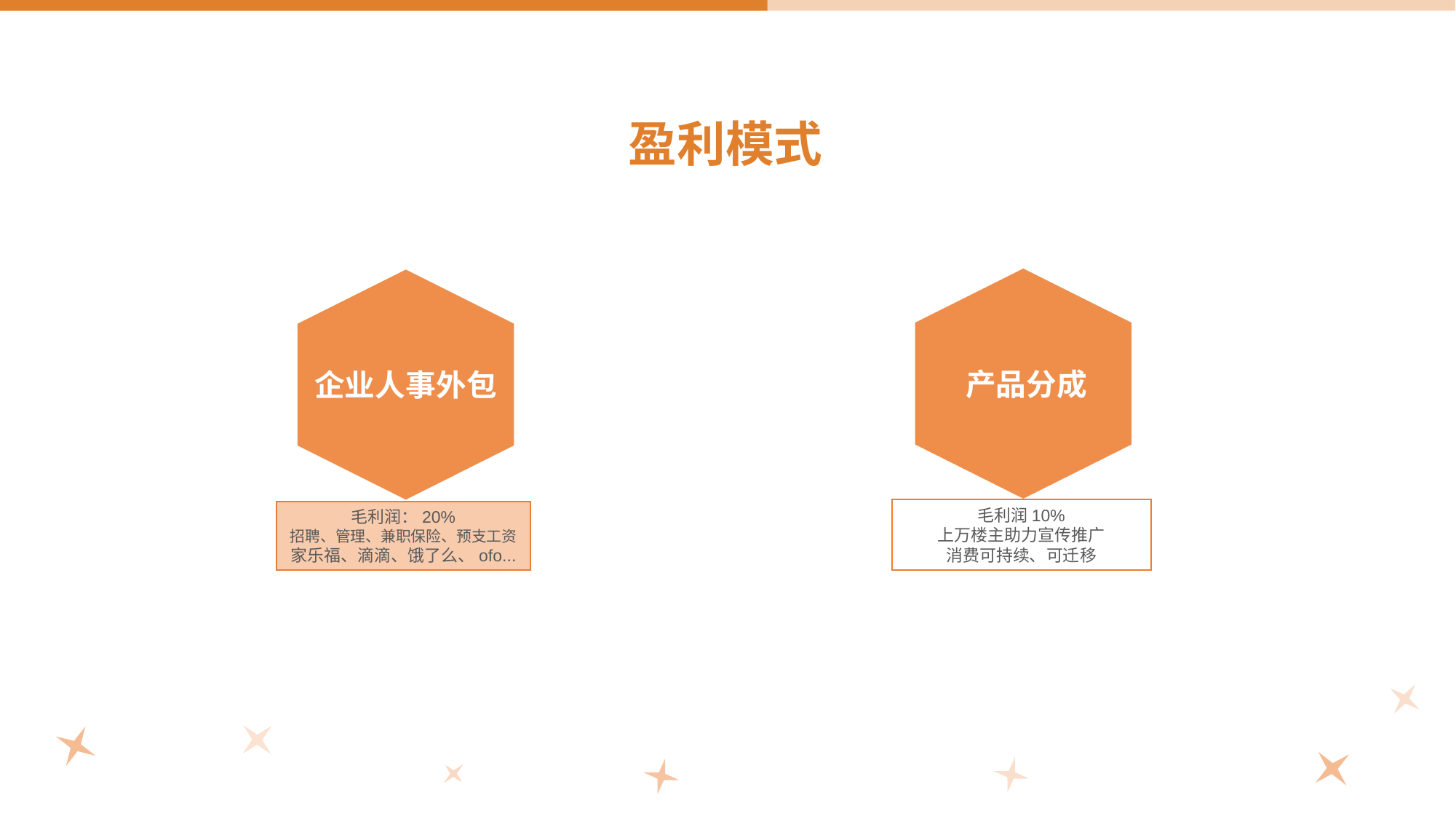

盈利模式

产品分成
企业人事外包
VIP会员业务
兼职保险
预付工资
毛利润10%
上万楼主助力宣传推广
消费可持续、可迁移
毛利润：20%
招聘、管理、兼职保险、预支工资
家乐福、滴滴、饿了么、ofo...